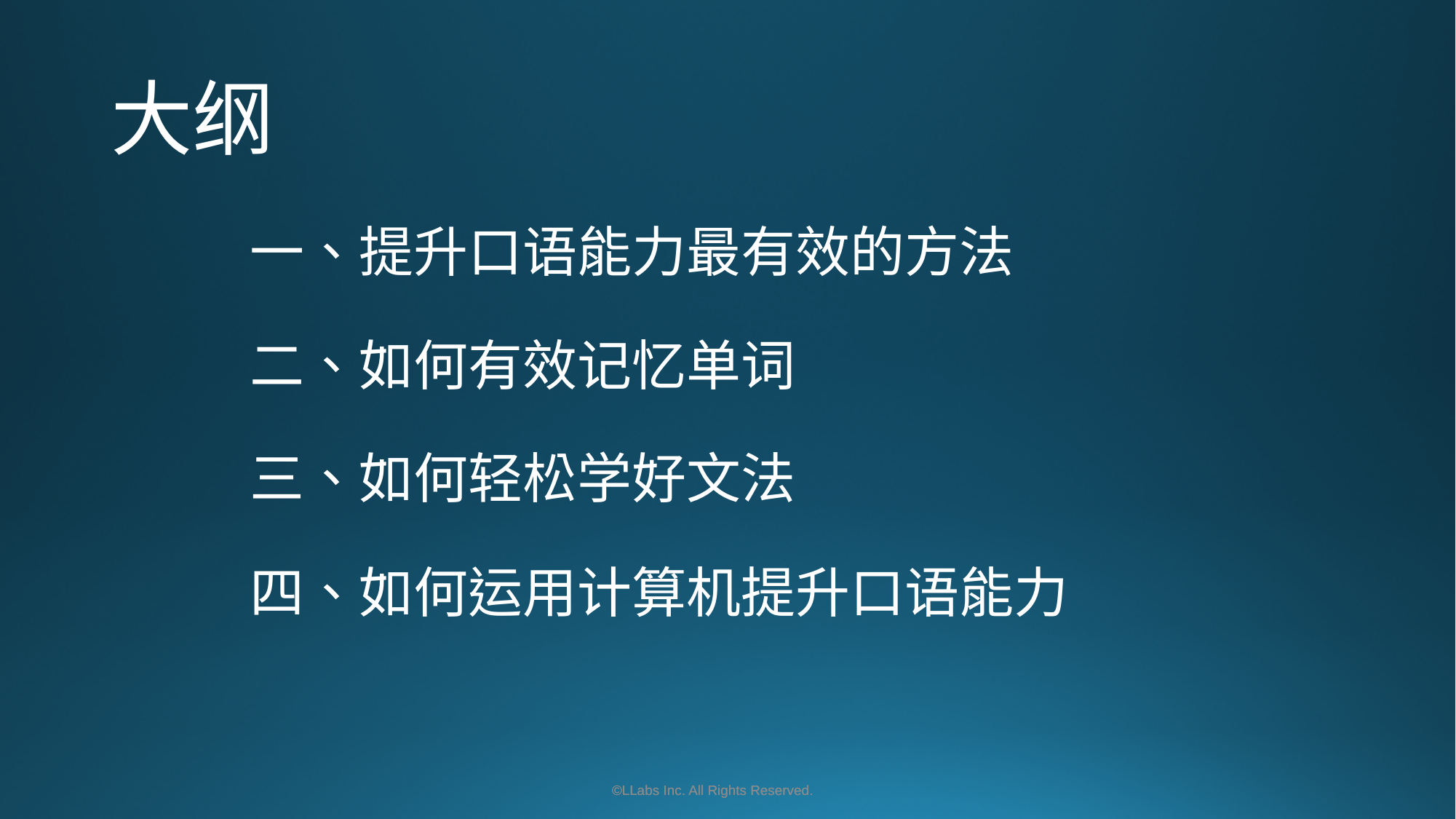

# 大纲
一、提升口语能力最有效的方法
二、如何有效记忆单词
三、如何轻松学好文法
四、如何运用计算机提升口语能力